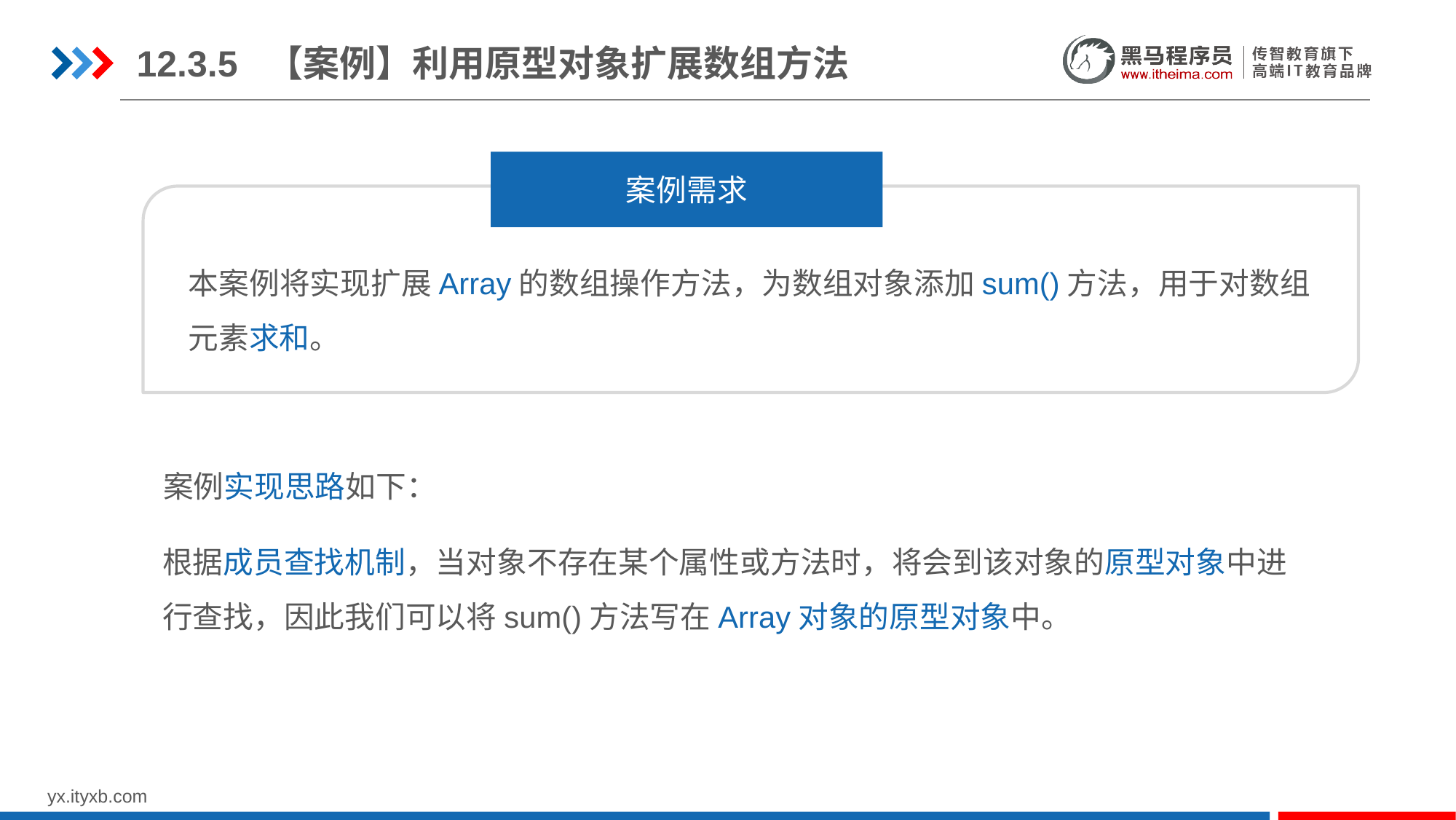

12.3.5  【案例】利用原型对象扩展数组方法
案例需求

本案例将实现扩展Array的数组操作方法，为数组对象添加sum()方法，用于对数组元素求和。
案例实现思路如下：
根据成员查找机制，当对象不存在某个属性或方法时，将会到该对象的原型对象中进行查找，因此我们可以将sum()方法写在Array对象的原型对象中。